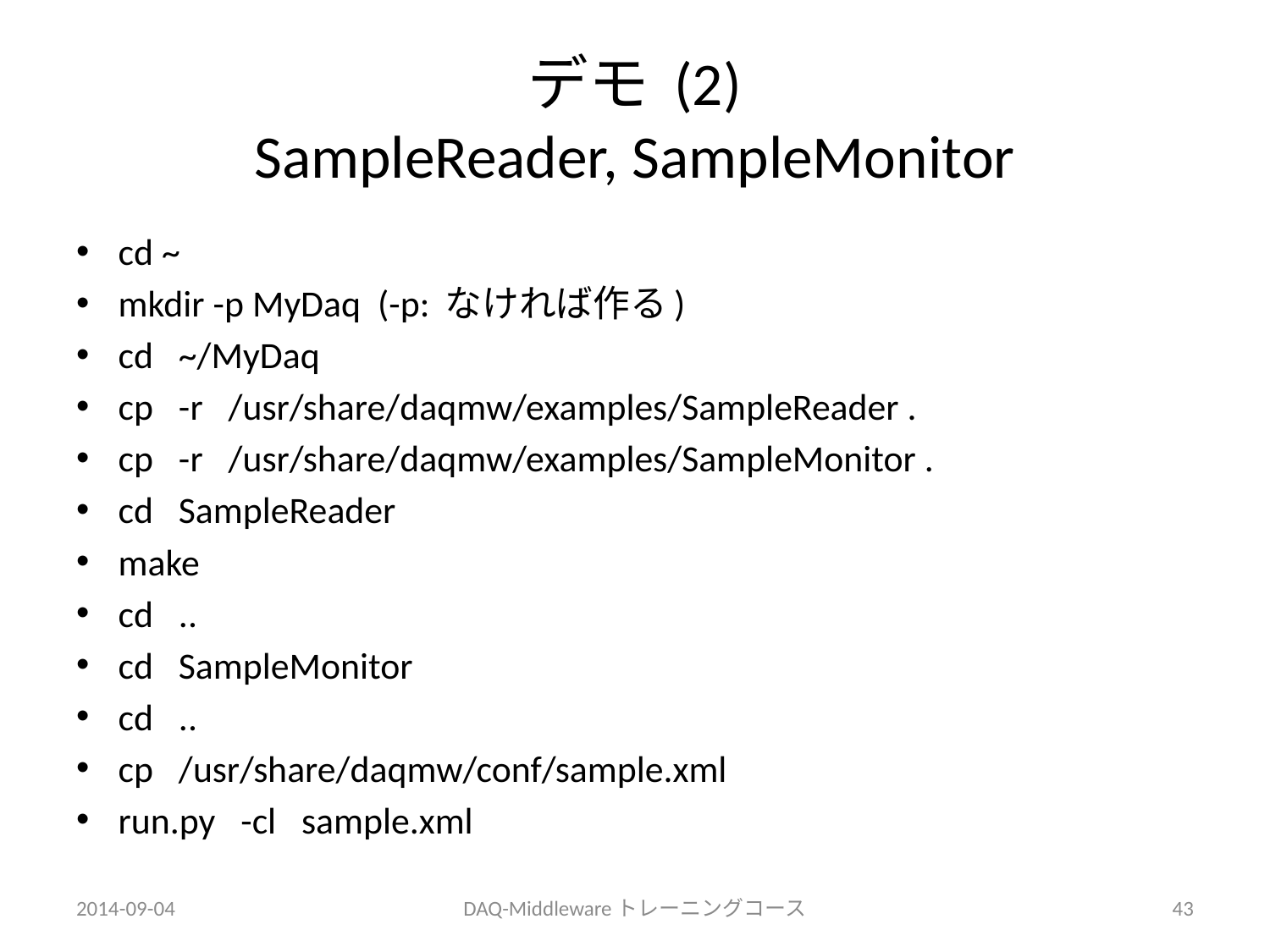

# デモ (2) SampleReader, SampleMonitor
cd ~
mkdir -p MyDaq  (-p: なければ作る)
cd   ~/MyDaq
cp   -r   /usr/share/daqmw/examples/SampleReader .
cp   -r   /usr/share/daqmw/examples/SampleMonitor .
cd   SampleReader
make
cd   ..
cd   SampleMonitor
cd   ..
cp   /usr/share/daqmw/conf/sample.xml
run.py   -cl   sample.xml
2014-09-04
DAQ-Middlewareトレーニングコース
43